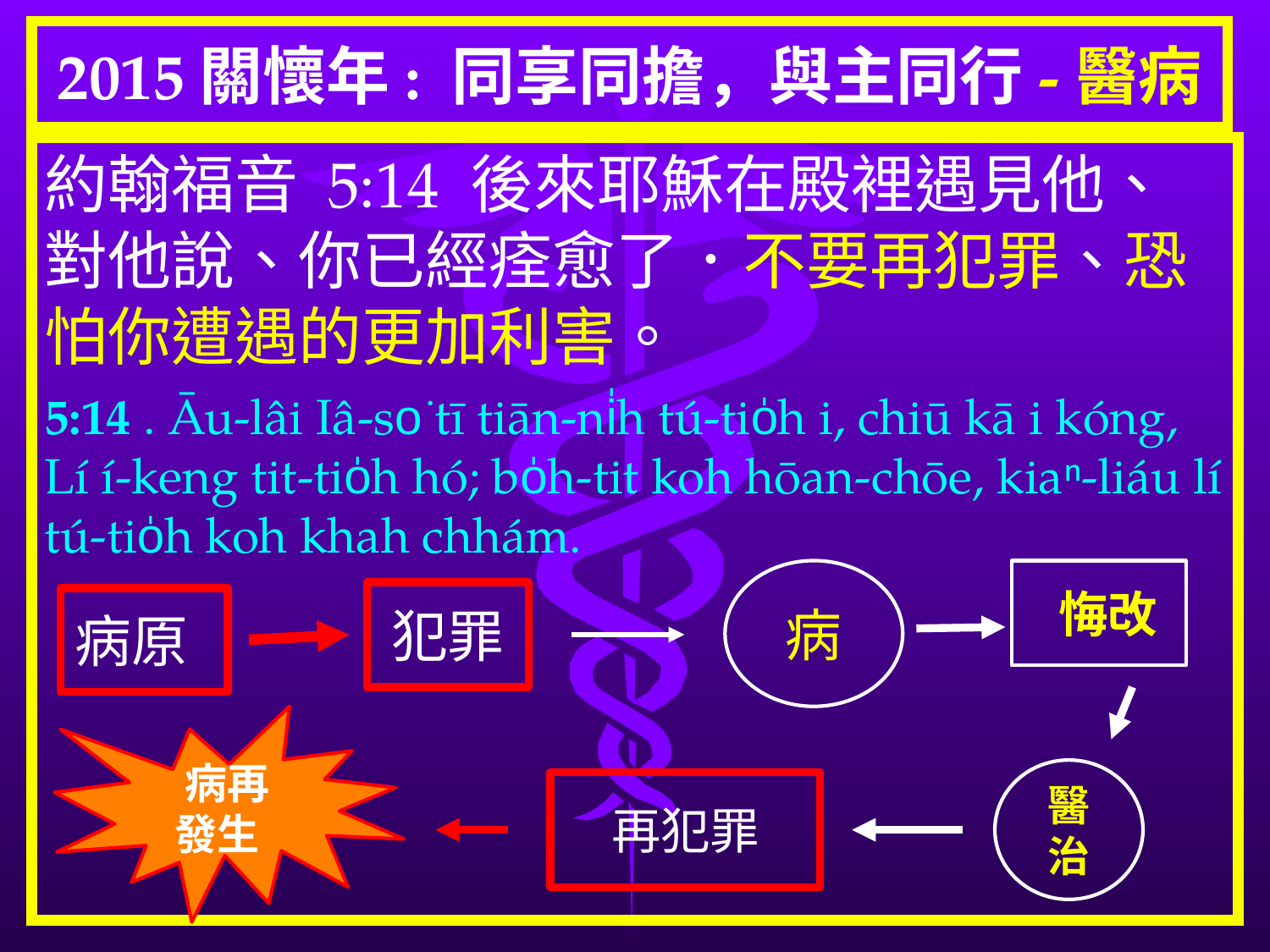

# 2015關懷年: 同享同擔，與主同行-醫病
約翰福音 5:14 後來耶穌在殿裡遇見他、對他說、你已經痊愈了．不要再犯罪、恐怕你遭遇的更加利害。
5:14 . Āu-lâi Iâ-so͘ tī tiān-ni̍h tú-tio̍h i, chiū kā i kóng, Lí í-keng tit-tio̍h hó; bo̍h-tit koh hōan-chōe, kiaⁿ-liáu lí tú-tio̍h koh khah chhám.

病
  悔改
犯罪
病原
病再
發生
醫治
再犯罪